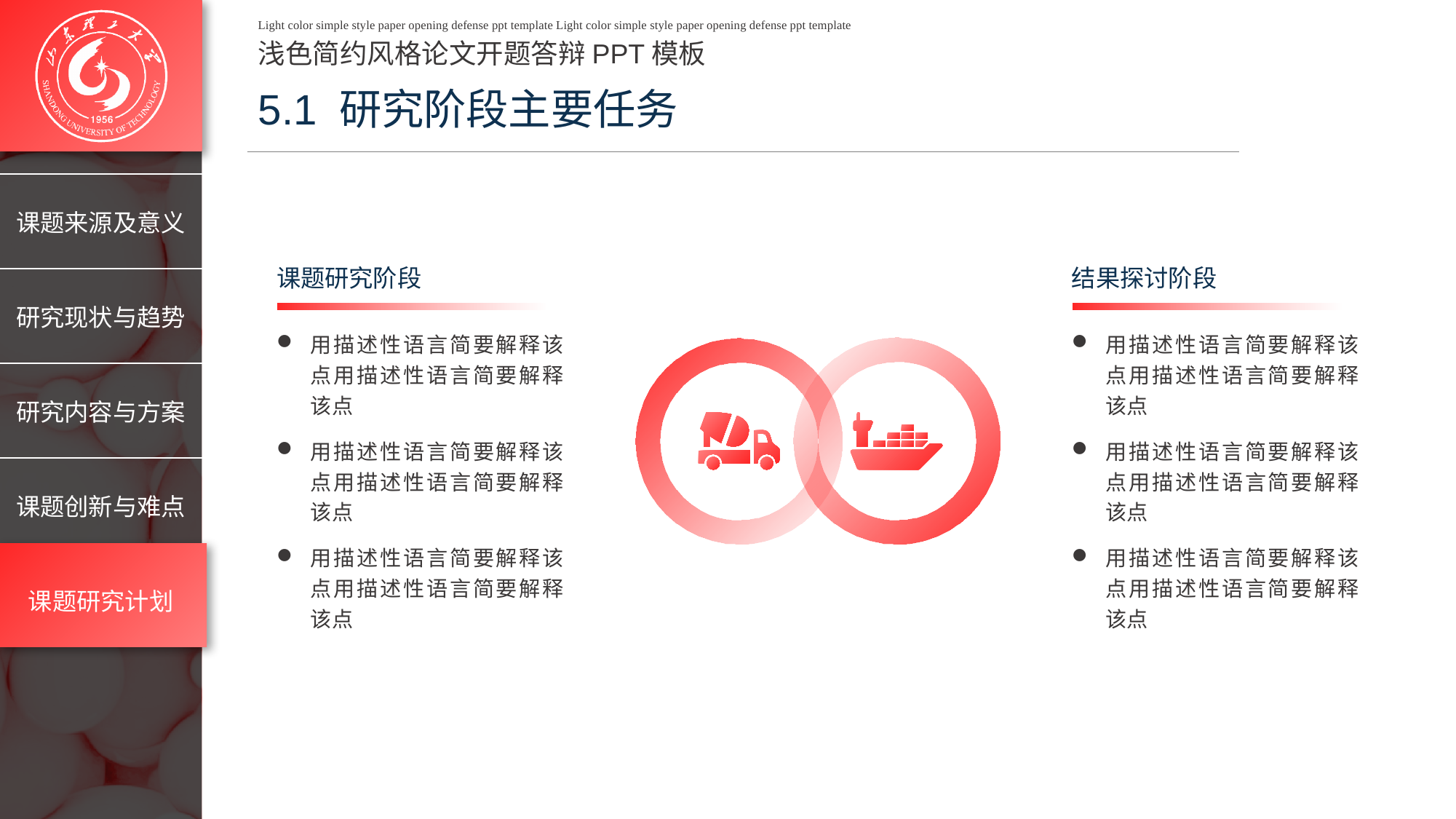

Light color simple style paper opening defense ppt template Light color simple style paper opening defense ppt template
浅色简约风格论文开题答辩PPT模板
5.1 研究阶段主要任务
课题研究阶段
结果探讨阶段

用描述性语言简要解释该点用描述性语言简要解释该点
用描述性语言简要解释该点用描述性语言简要解释该点
用描述性语言简要解释该点用描述性语言简要解释该点
用描述性语言简要解释该点用描述性语言简要解释该点
用描述性语言简要解释该点用描述性语言简要解释该点
用描述性语言简要解释该点用描述性语言简要解释该点